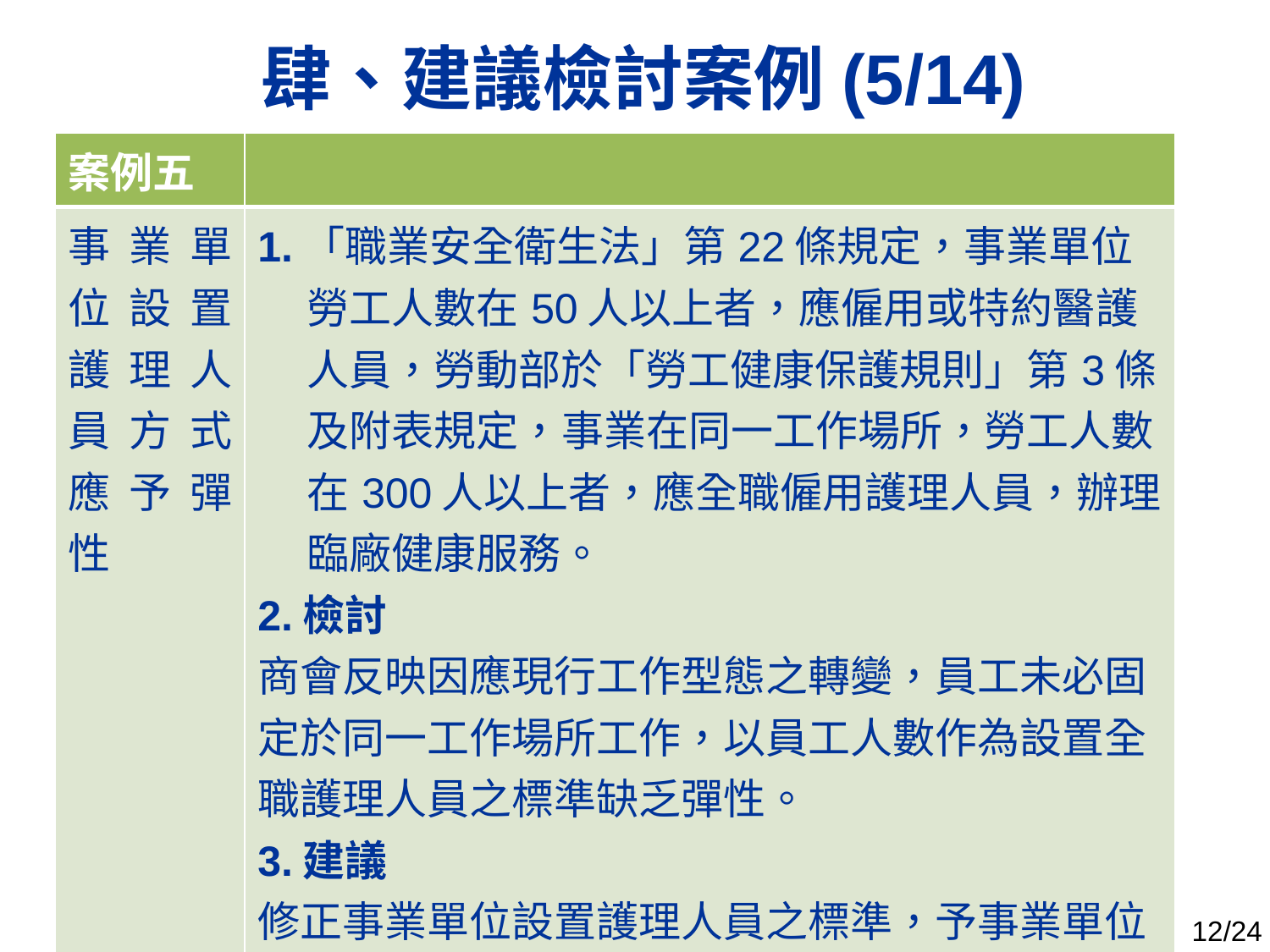

肆、建議檢討案例(5/14)
| 案例五 |  |
| --- | --- |
| 事業單位設置護理人員方式應予彈性 | 1.「職業安全衛生法」第22條規定，事業單位勞工人數在50人以上者，應僱用或特約醫護人員，勞動部於「勞工健康保護規則」第3條及附表規定，事業在同一工作場所，勞工人數在300人以上者，應全職僱用護理人員，辦理臨廠健康服務。 2.檢討 商會反映因應現行工作型態之轉變，員工未必固定於同一工作場所工作，以員工人數作為設置全職護理人員之標準缺乏彈性。 3.建議 修正事業單位設置護理人員之標準，予事業單位以特約或僱用之彈性。 |